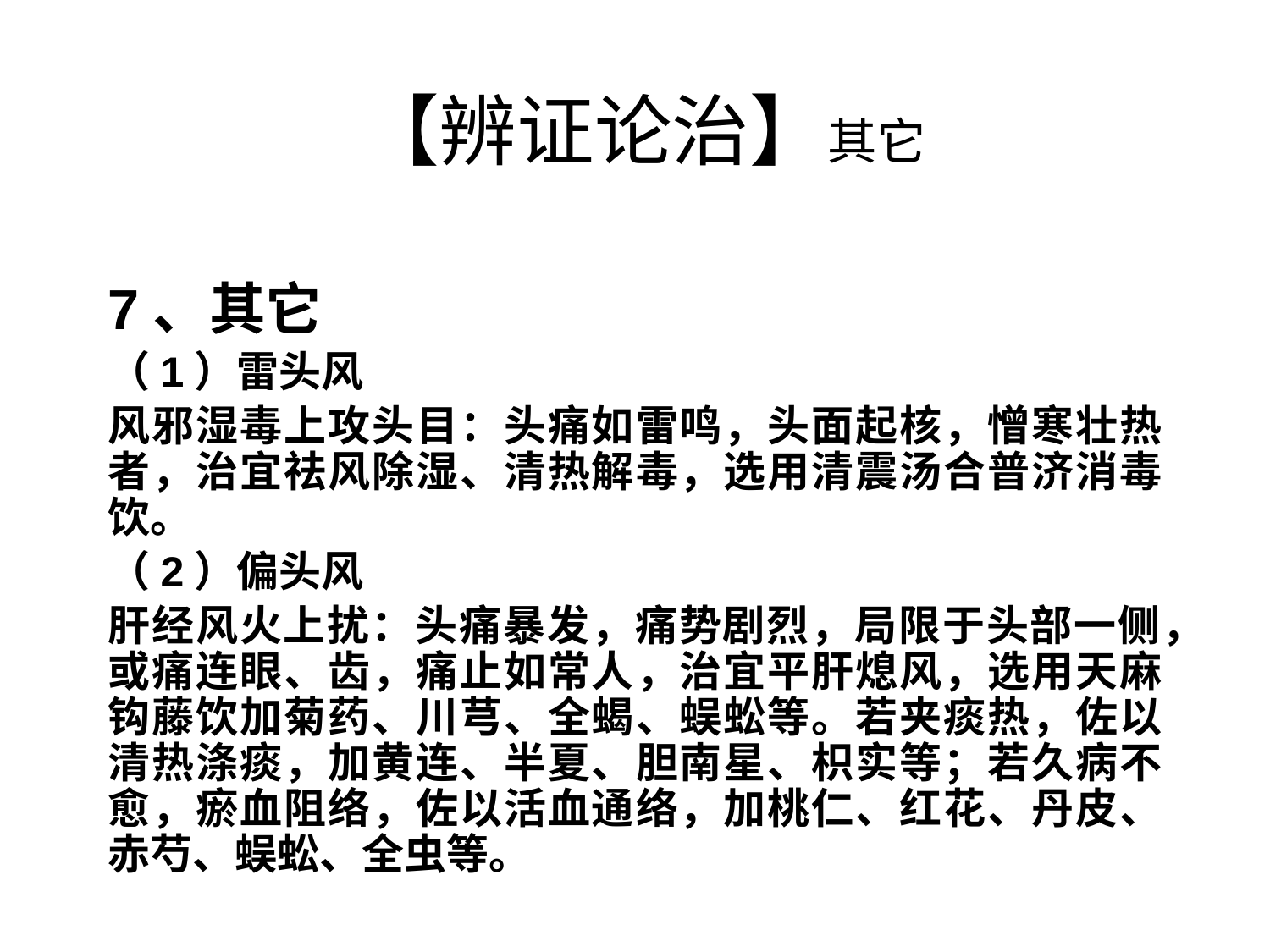

# 【辨证论治】其它
7、其它
（1）雷头风
风邪湿毒上攻头目：头痛如雷鸣，头面起核，憎寒壮热者，治宜祛风除湿、清热解毒，选用清震汤合普济消毒饮。
（2）偏头风
肝经风火上扰：头痛暴发，痛势剧烈，局限于头部一侧，或痛连眼、齿，痛止如常人，治宜平肝熄风，选用天麻钩藤饮加菊药、川芎、全蝎、蜈蚣等。若夹痰热，佐以清热涤痰，加黄连、半夏、胆南星、枳实等；若久病不愈，瘀血阻络，佐以活血通络，加桃仁、红花、丹皮、赤芍、蜈蚣、全虫等。